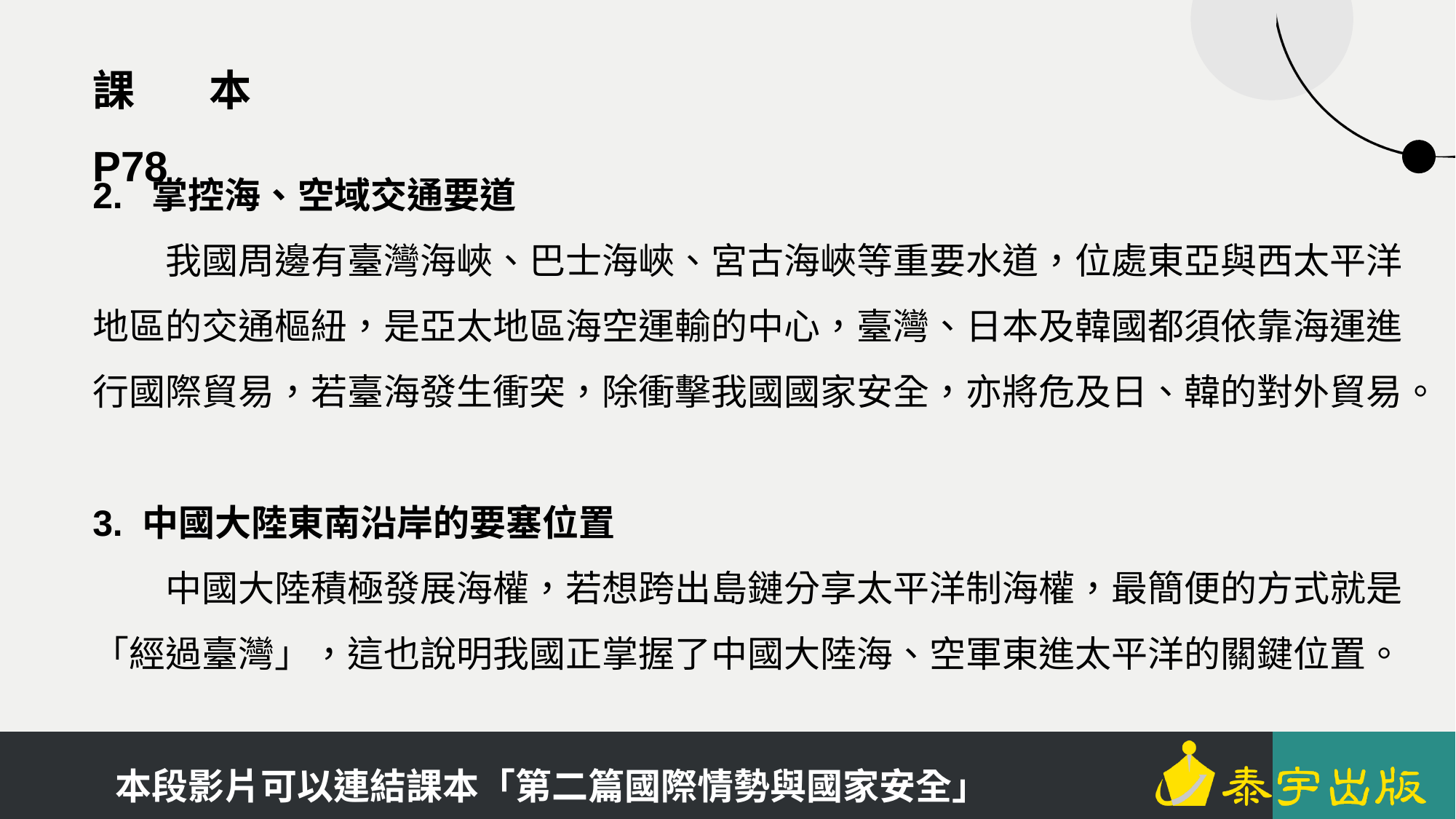

課本P78
2.  掌控海、空域交通要道
　　我國周邊有臺灣海峽、巴士海峽、宮古海峽等重要水道，位處東亞與西太平洋地區的交通樞紐，是亞太地區海空運輸的中心，臺灣、日本及韓國都須依靠海運進行國際貿易，若臺海發生衝突，除衝擊我國國家安全，亦將危及日、韓的對外貿易。

3. 中國大陸東南沿岸的要塞位置
　　中國大陸積極發展海權，若想跨出島鏈分享太平洋制海權，最簡便的方式就是「經過臺灣」，這也說明我國正掌握了中國大陸海、空軍東進太平洋的關鍵位置。
本段影片可以連結課本「第二篇國際情勢與國家安全」